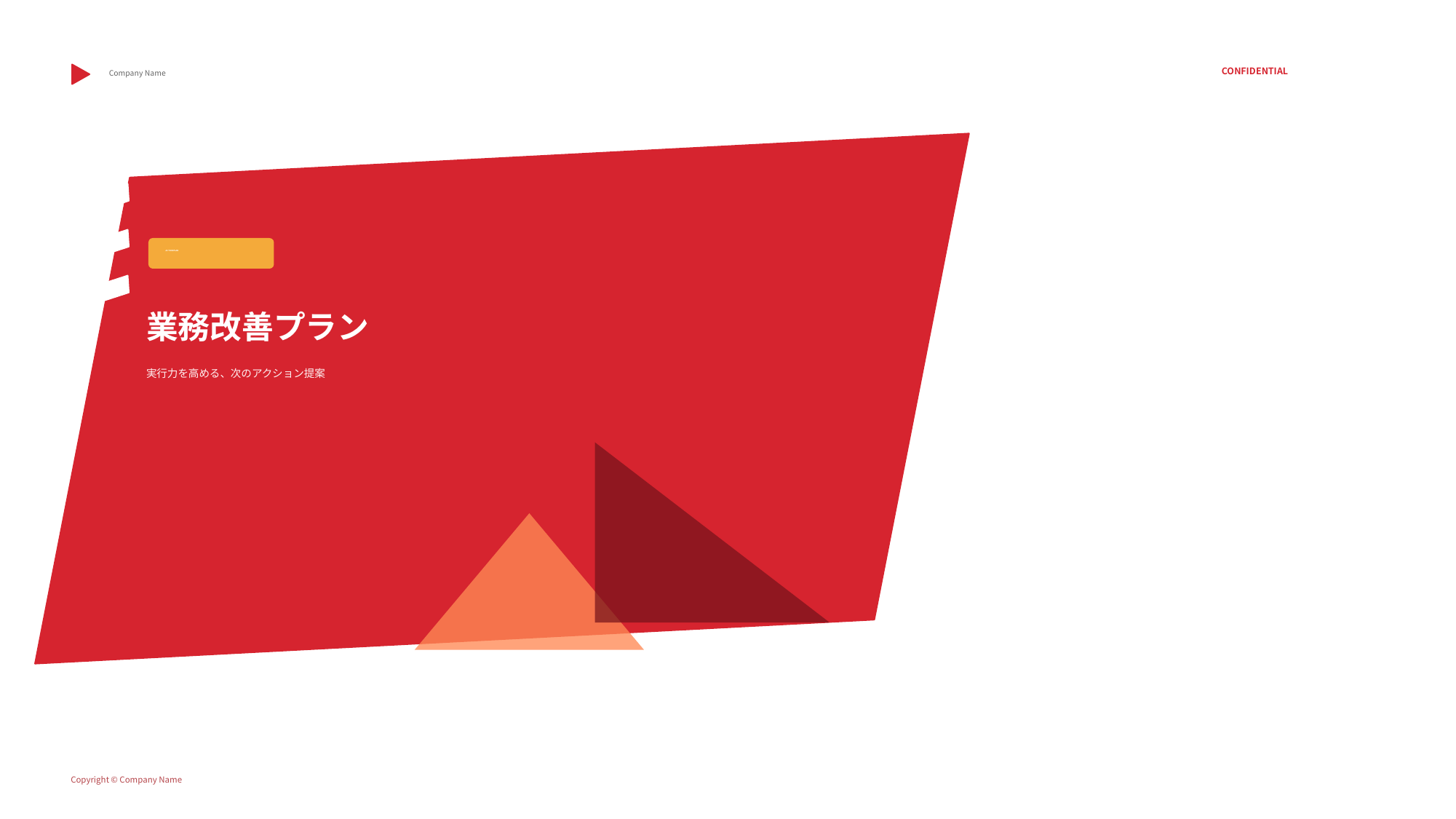

CONFIDENTIAL
Company Name

ACTION PLAN

業務改善プラン
実行力を高める、次のアクション提案

Copyright © Company Name